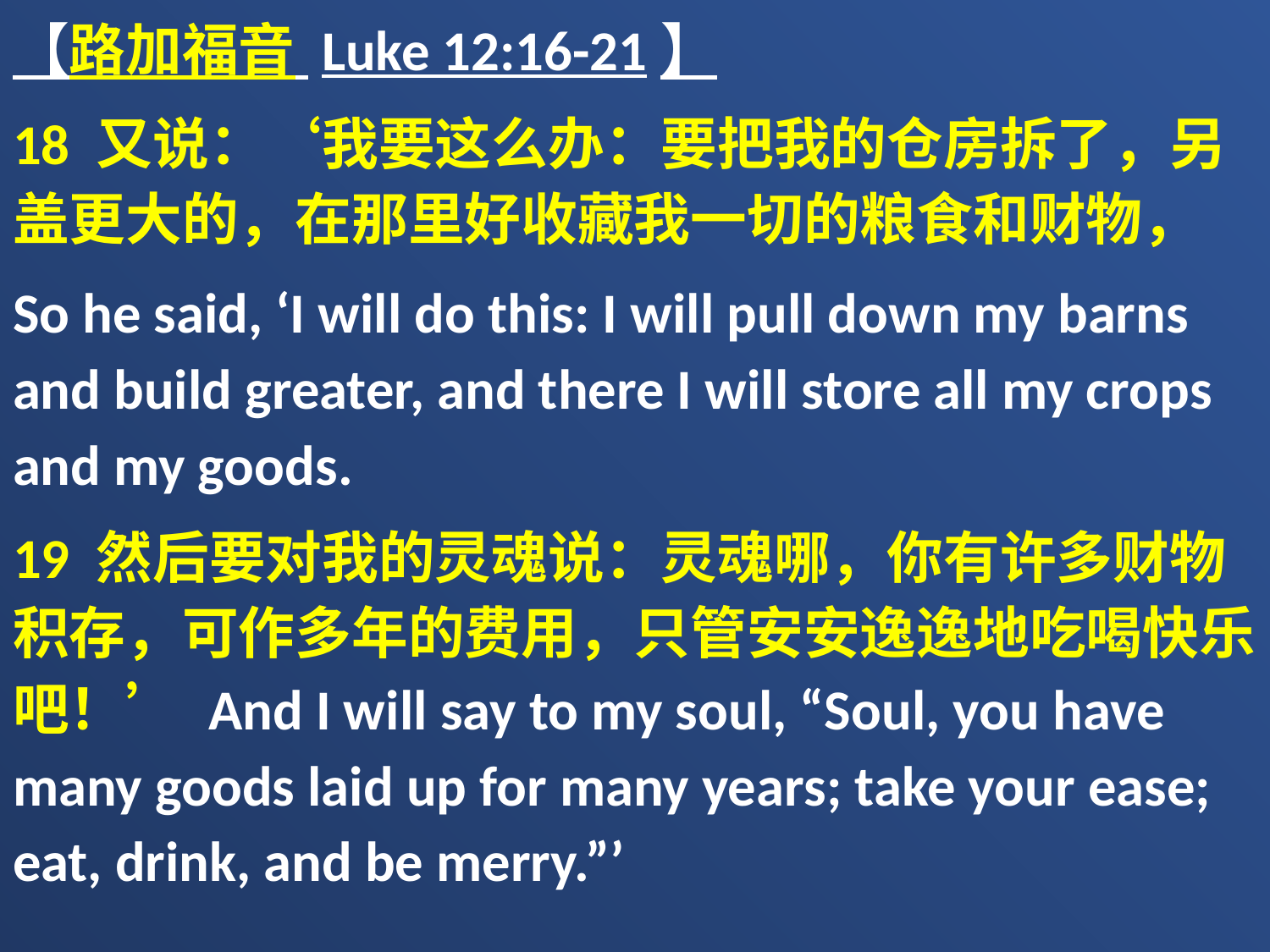

【路加福音 Luke 12:16-21】
18 又说：‘我要这么办：要把我的仓房拆了，另盖更大的，在那里好收藏我一切的粮食和财物，
So he said, ‘I will do this: I will pull down my barns and build greater, and there I will store all my crops and my goods.
19 然后要对我的灵魂说：灵魂哪，你有许多财物积存，可作多年的费用，只管安安逸逸地吃喝快乐吧！’ And I will say to my soul, “Soul, you have many goods laid up for many years; take your ease; eat, drink, and be merry.”’